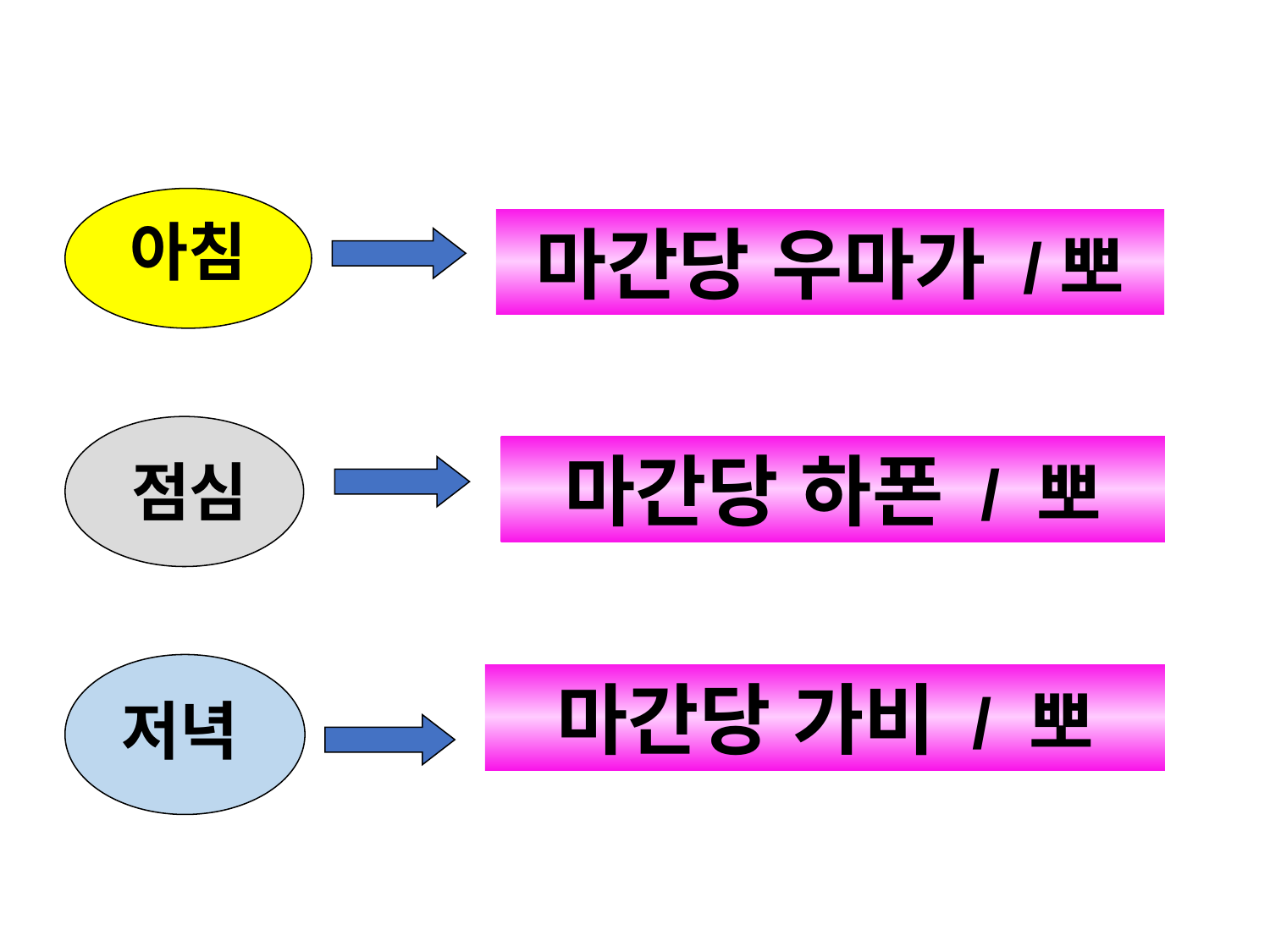

아침

마간당 우마가 /뽀

마간당 하폰 / 뽀
점심

마간당 가비 / 뽀
저녁